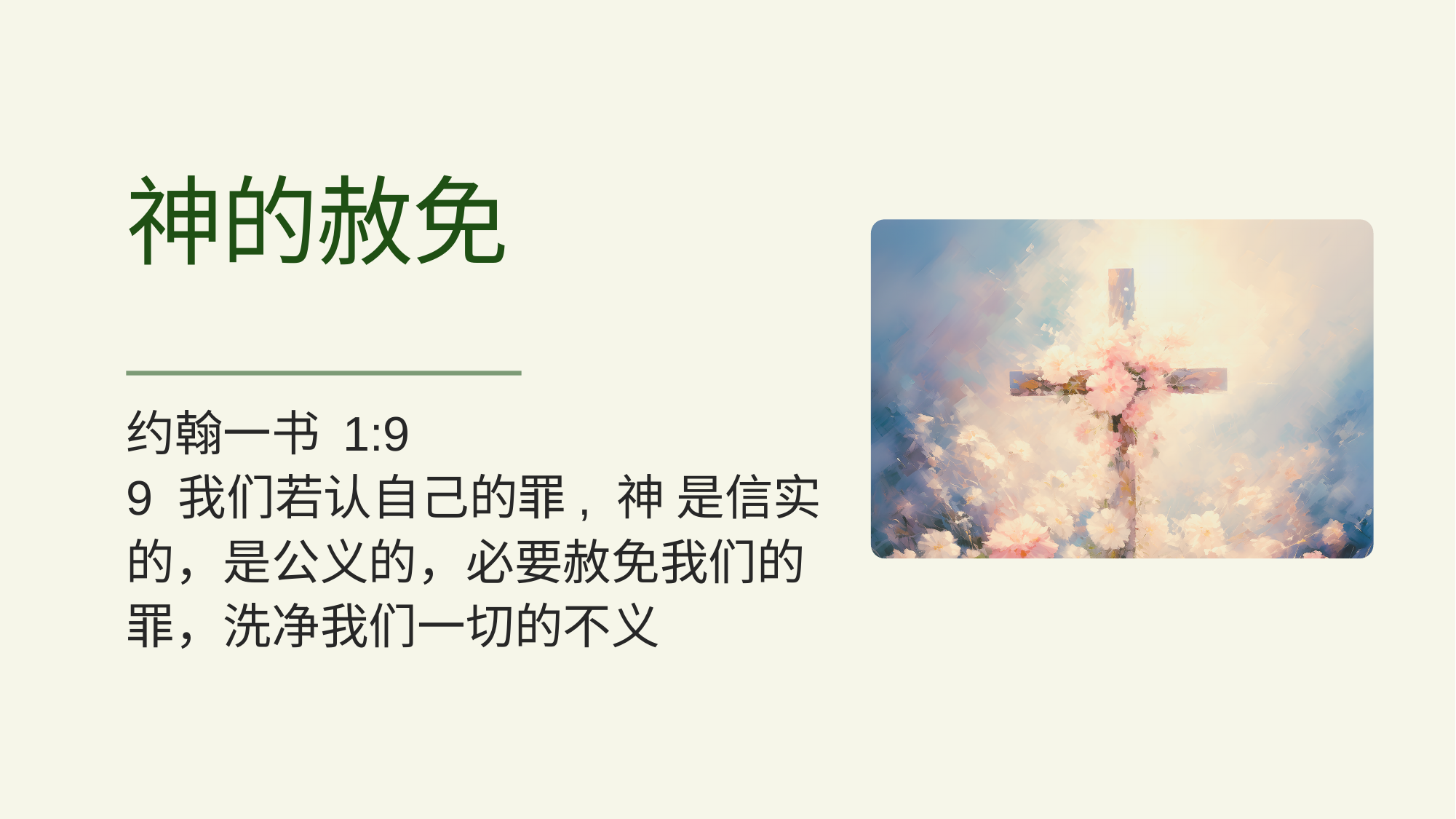

神的赦免

约翰一书 1:9
9 我们若认自己的罪, 神 是信实的，是公义的，必要赦免我们的罪，洗净我们一切的不义